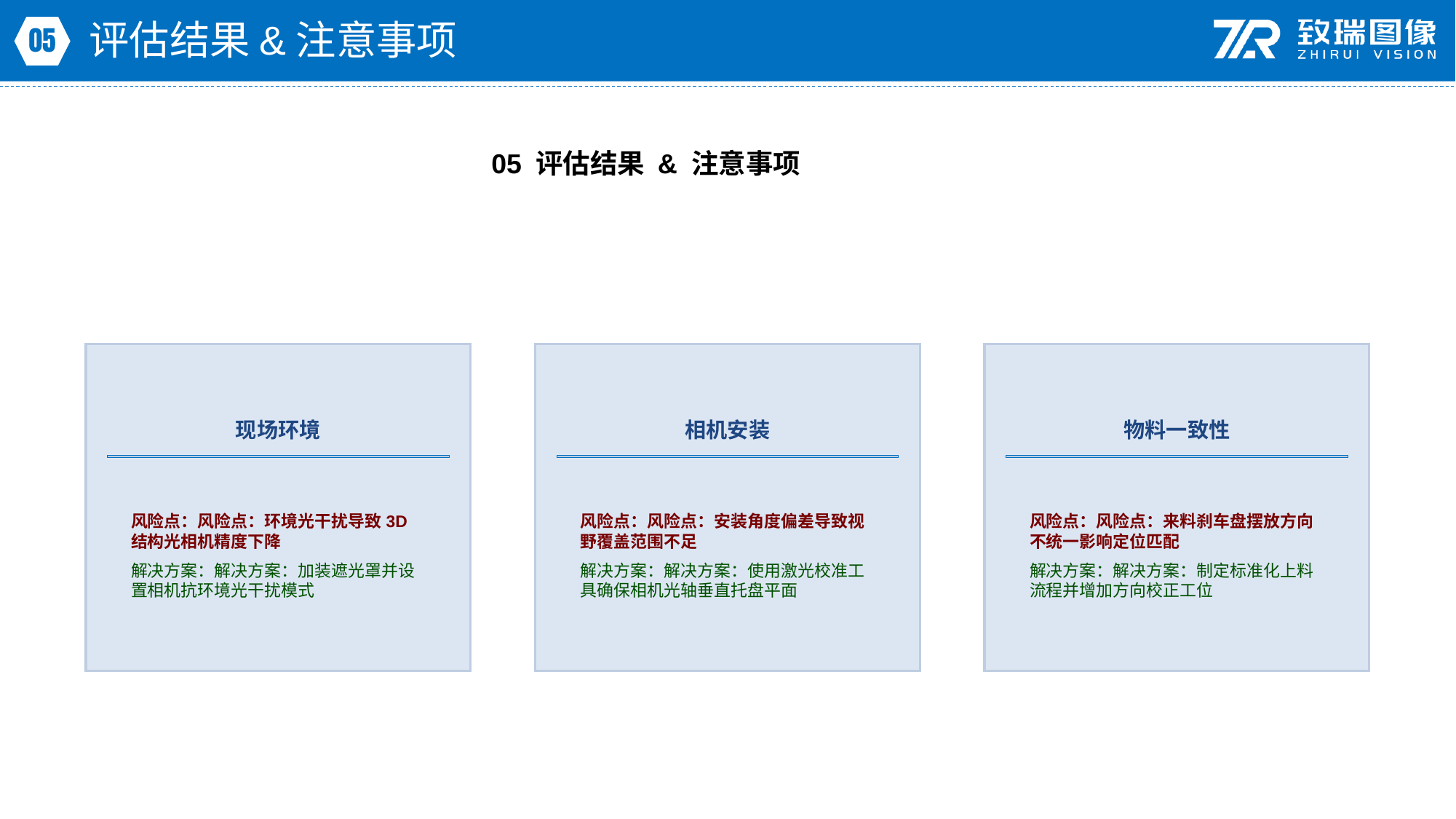

评估结果&注意事项
05

05 评估结果 & 注意事项

现场环境

相机安装

物料一致性

风险点：风险点：环境光干扰导致3D结构光相机精度下降
解决方案：解决方案：加装遮光罩并设置相机抗环境光干扰模式

风险点：风险点：安装角度偏差导致视野覆盖范围不足
解决方案：解决方案：使用激光校准工具确保相机光轴垂直托盘平面

风险点：风险点：来料刹车盘摆放方向不统一影响定位匹配
解决方案：解决方案：制定标准化上料流程并增加方向校正工位